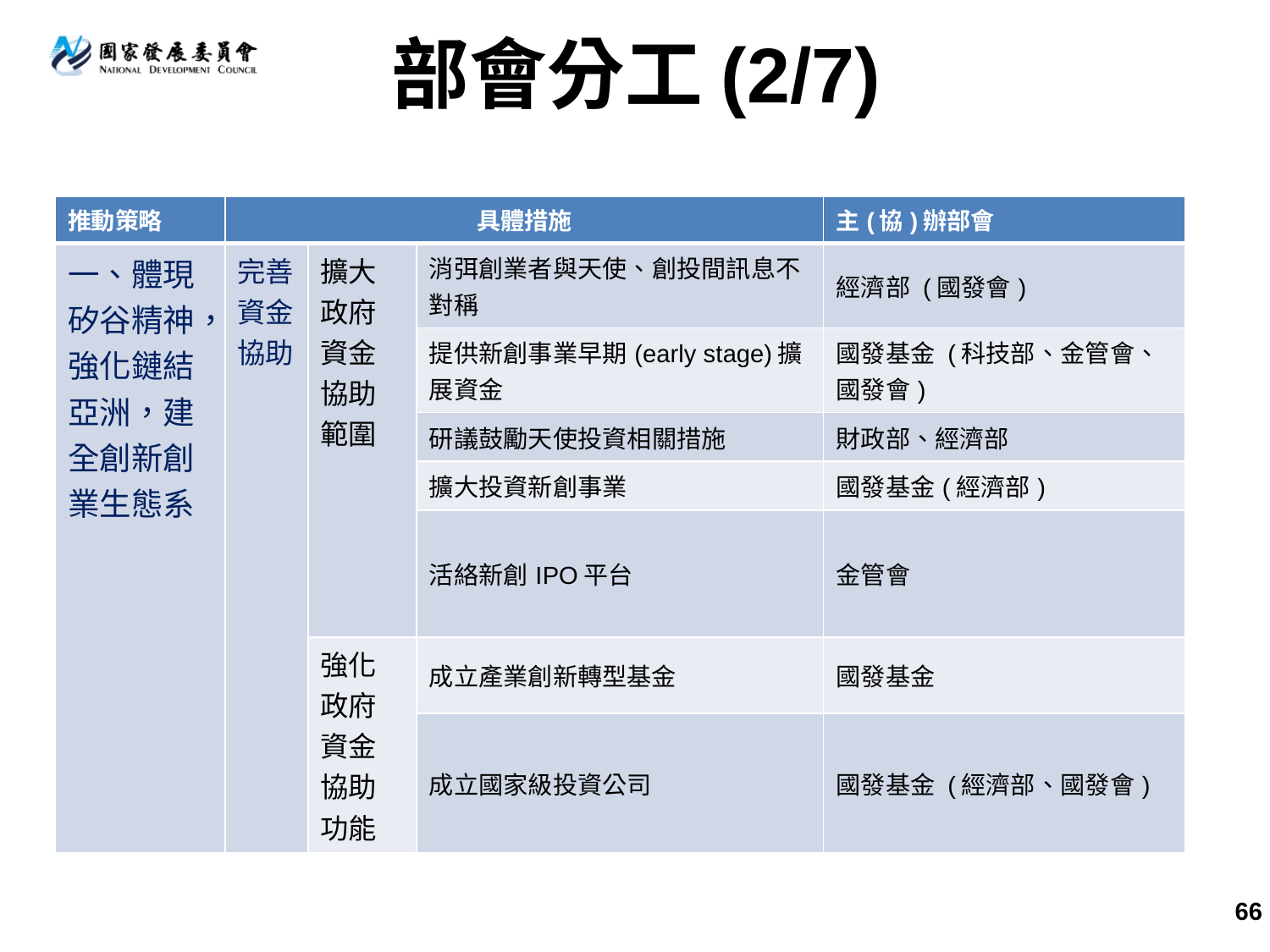

# 部會分工(2/7)
| 推動策略 | 具體措施 |  |  | 主(協)辦部會 |
| --- | --- | --- | --- | --- |
| 一、體現矽谷精神，強化鏈結亞洲，建全創新創業生態系 | 完善資金協助 | 擴大政府資金協助範圍 | 消弭創業者與天使、創投間訊息不對稱 | 經濟部 (國發會) |
|  |  |  | 提供新創事業早期(early stage)擴展資金 | 國發基金 (科技部、金管會、國發會) |
|  |  |  | 研議鼓勵天使投資相關措施 | 財政部、經濟部 |
|  |  |  | 擴大投資新創事業 | 國發基金(經濟部) |
|  |  |  | 活絡新創IPO平台 | 金管會 |
|  |  | 強化政府資金協助功能 | 成立產業創新轉型基金 | 國發基金 |
|  |  |  | 成立國家級投資公司 | 國發基金 (經濟部、國發會) |
66